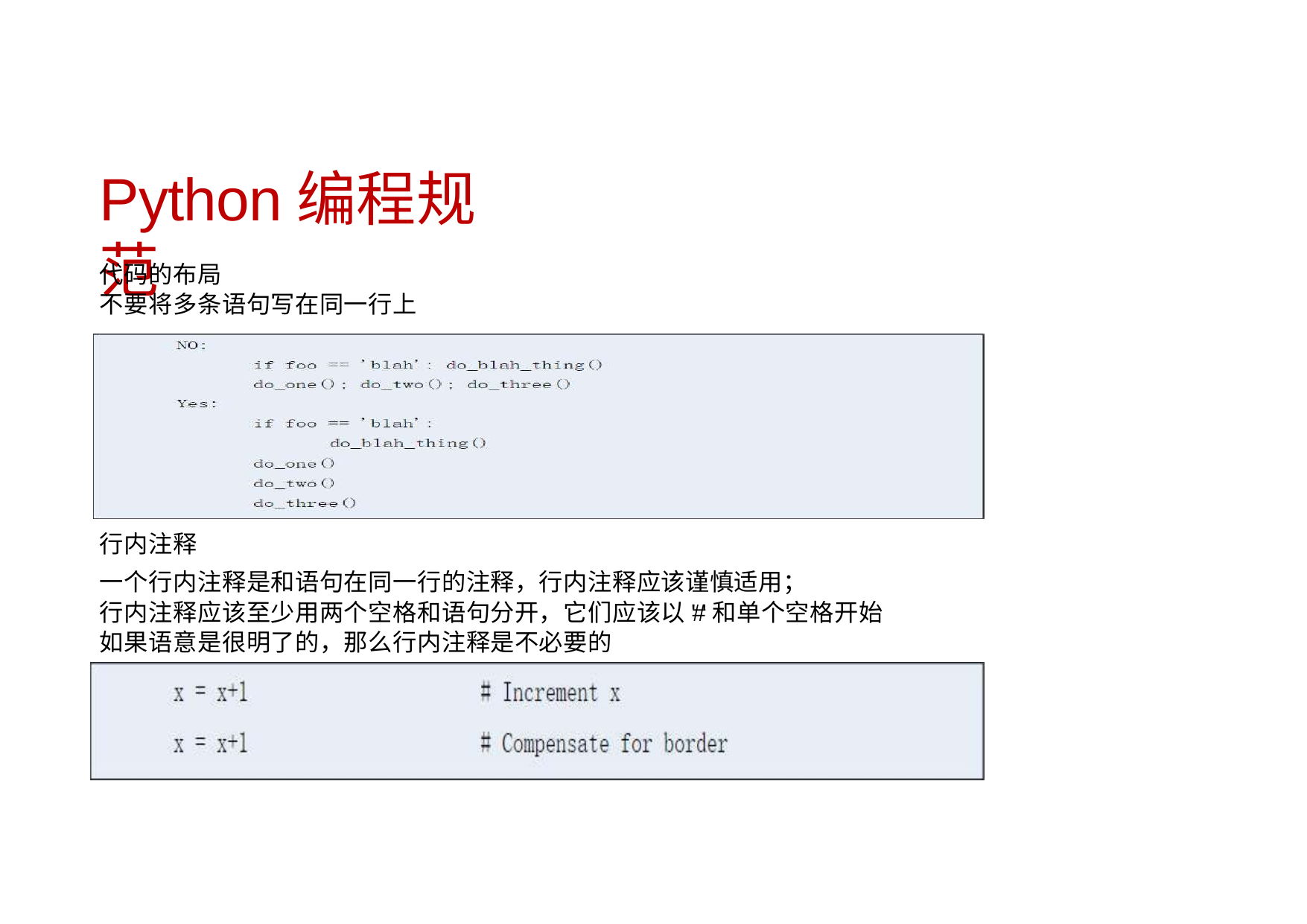

# Python编程规范
代码的布局
不要将多条语句写在同一行上

行内注释
一个行内注释是和语句在同一行的注释，行内注释应该谨慎适用；
行内注释应该至少用两个空格和语句分开，它们应该以'#'和单个空格开始 如果语意是很明了的，那么行内注释是不必要的